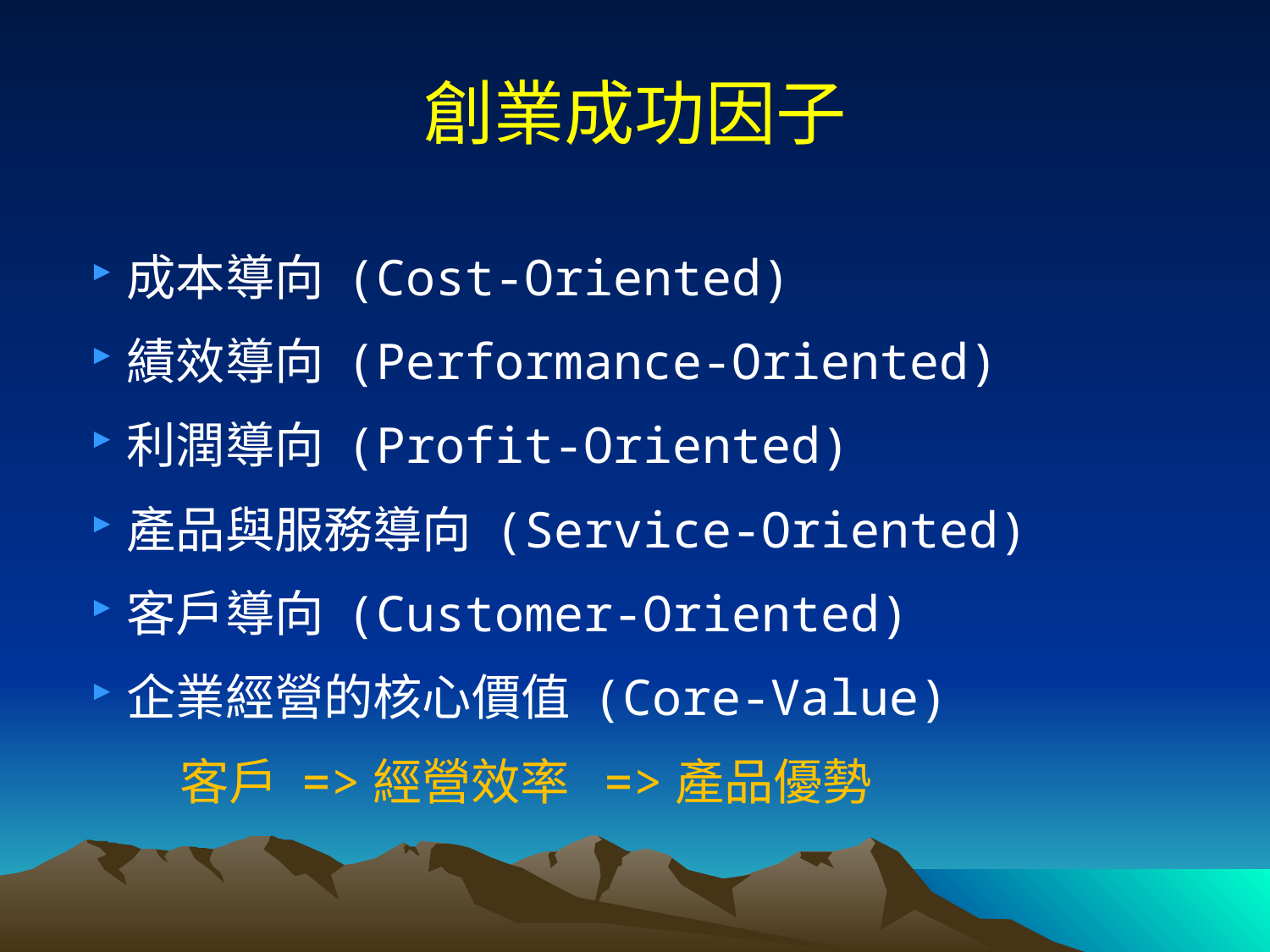

# 創業成功因子
成本導向 (Cost-Oriented)
績效導向 (Performance-Oriented)
利潤導向 (Profit-Oriented)
產品與服務導向 (Service-Oriented)
客戶導向 (Customer-Oriented)
企業經營的核心價值 (Core-Value)
       客戶 =>經營效率  =>產品優勢